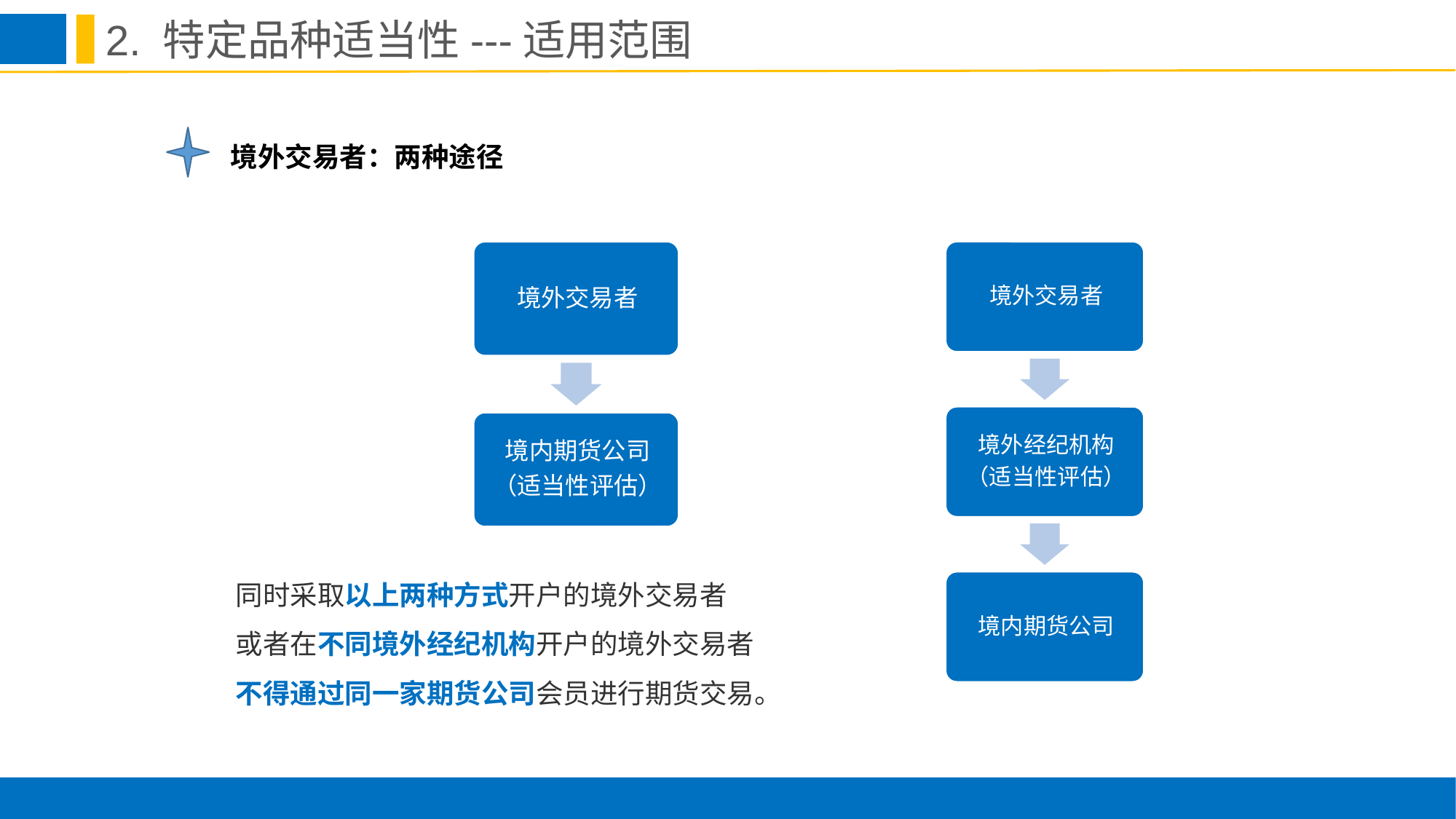

2. 特定品种适当性---适用范围

境外交易者：两种途径
境外交易者

境内期货公司
（适当性评估）
境外交易者

境外经纪机构
（适当性评估）

境内期货公司
同时采取以上两种方式开户的境外交易者
或者在不同境外经纪机构开户的境外交易者
不得通过同一家期货公司会员进行期货交易。